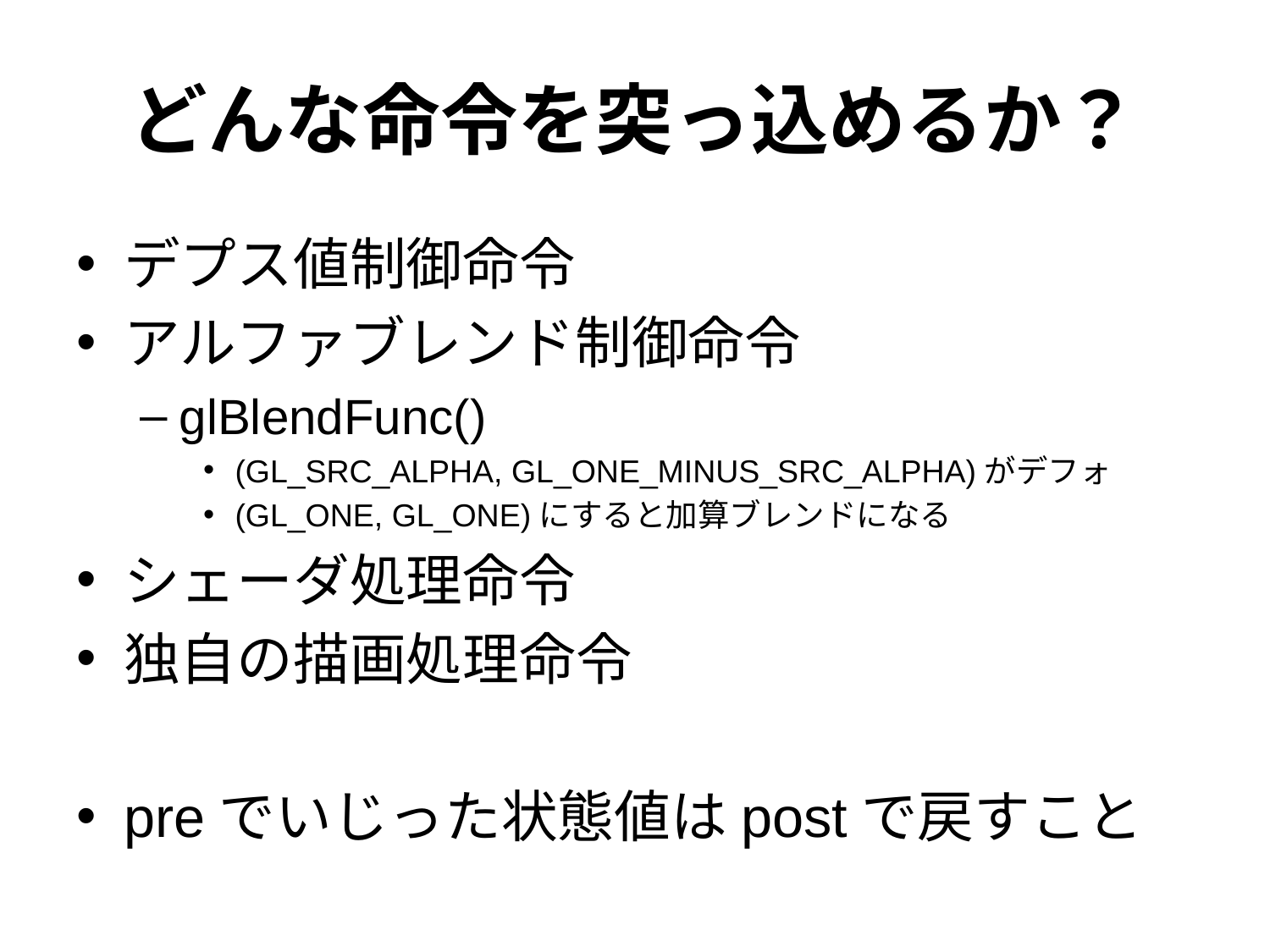

# どんな命令を突っ込めるか？
デプス値制御命令
アルファブレンド制御命令
glBlendFunc()
(GL_SRC_ALPHA, GL_ONE_MINUS_SRC_ALPHA)がデフォ
(GL_ONE, GL_ONE)にすると加算ブレンドになる
シェーダ処理命令
独自の描画処理命令

preでいじった状態値はpostで戻すこと